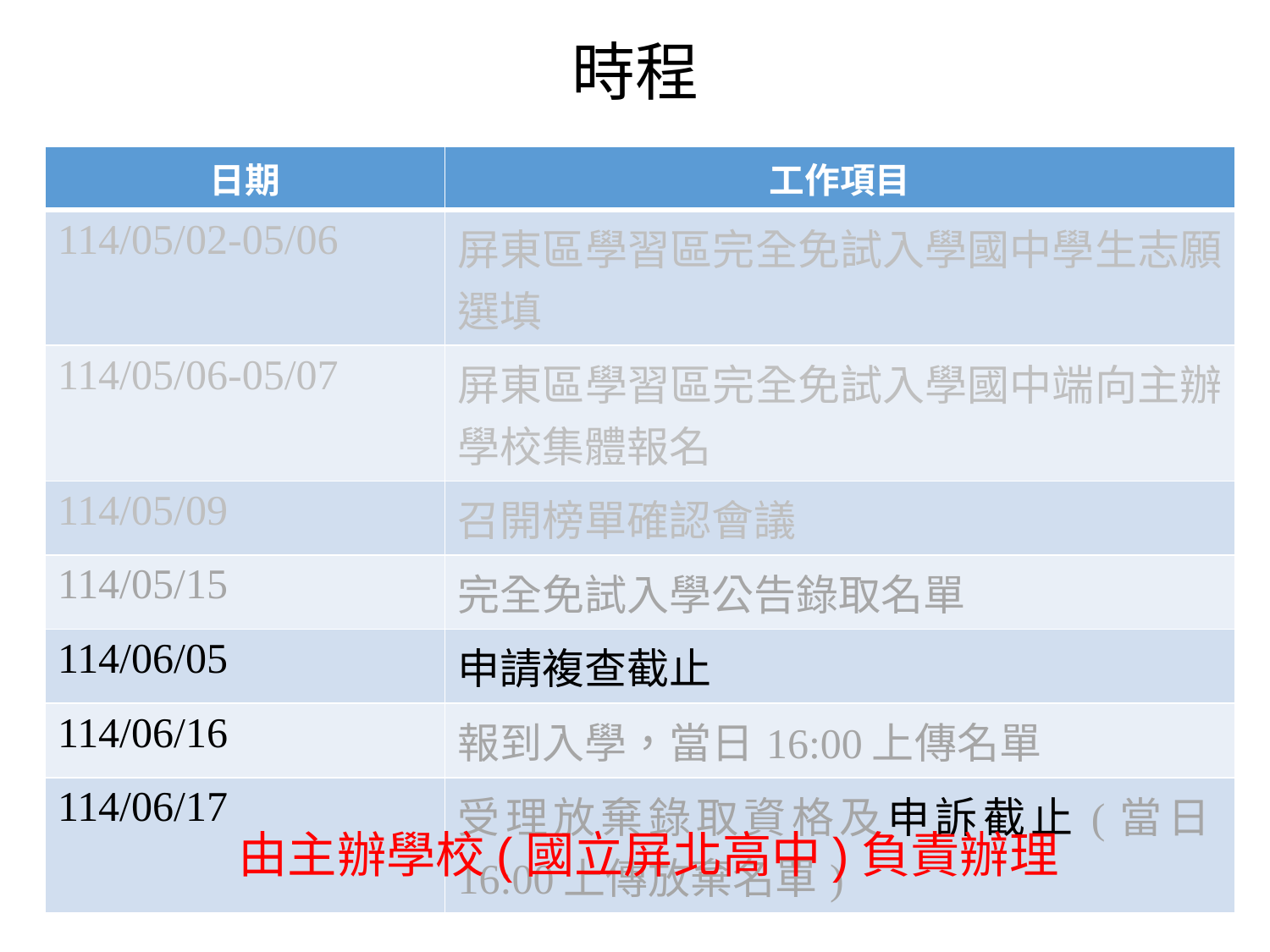

# 時程
| 日期 | 工作項目 |
| --- | --- |
| 114/05/02-05/06 | 屏東區學習區完全免試入學國中學生志願選填 |
| 114/05/06-05/07 | 屏東區學習區完全免試入學國中端向主辦學校集體報名 |
| 114/05/09 | 召開榜單確認會議 |
| 114/05/15 | 完全免試入學公告錄取名單 |
| 114/06/05 | 申請複查截止 |
| 114/06/16 | 報到入學，當日16:00上傳名單 |
| 114/06/17 | 受理放棄錄取資格及申訴截止(當日16:00上傳放棄名單) |
由主辦學校(國立屏北高中)負責辦理